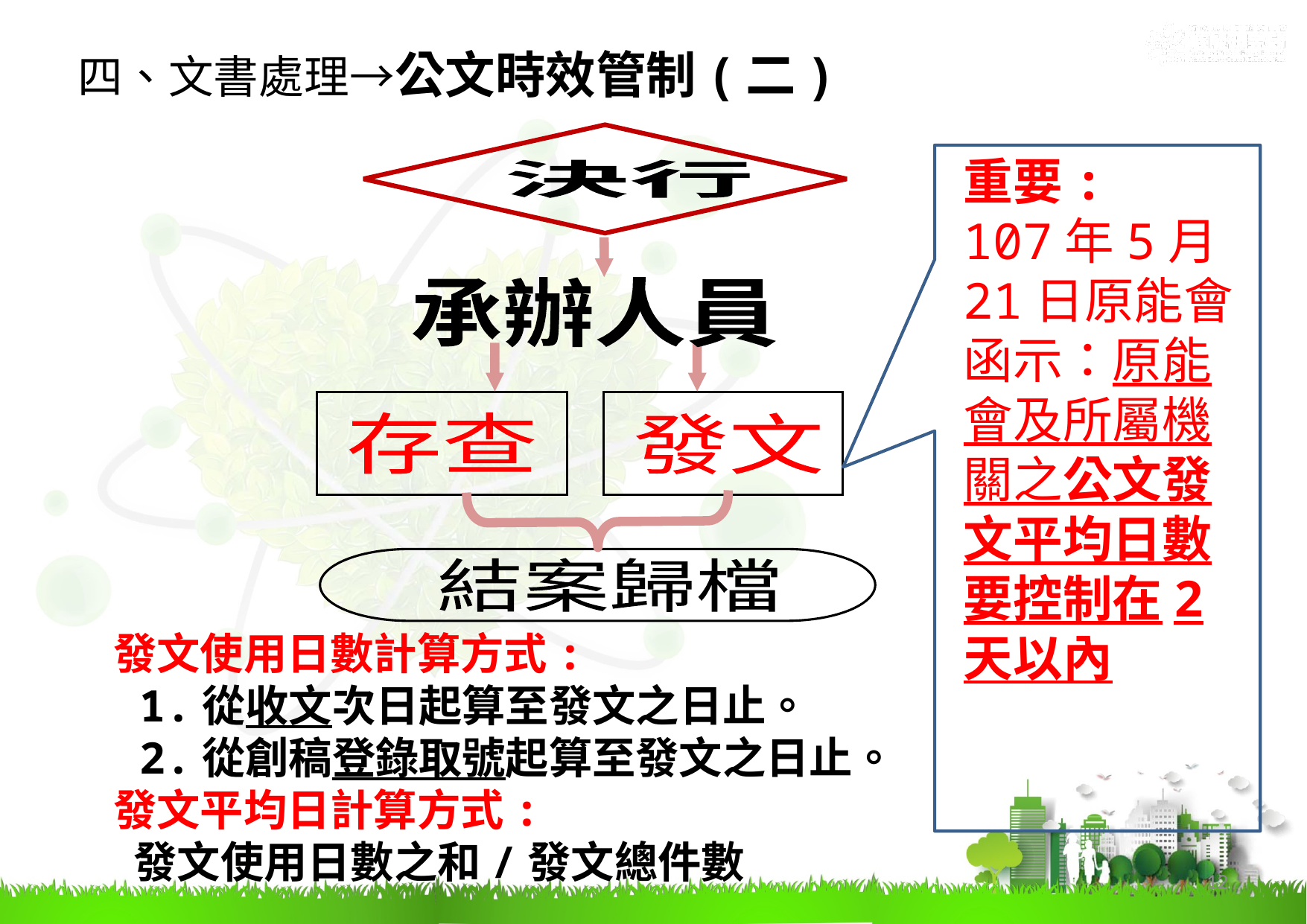

# 四、文書處理→公文時效管制(二)

決行

重要:
107年5月21日原能會函示：原能會及所屬機關之公文發文平均日數要控制在2天以內

承辦人員

存查

發文

結案歸檔
發文使用日數計算方式:
 1.從收文次日起算至發文之日止。
 2.從創稿登錄取號起算至發文之日止。
發文平均日計算方式:
 發文使用日數之和/發文總件數

12